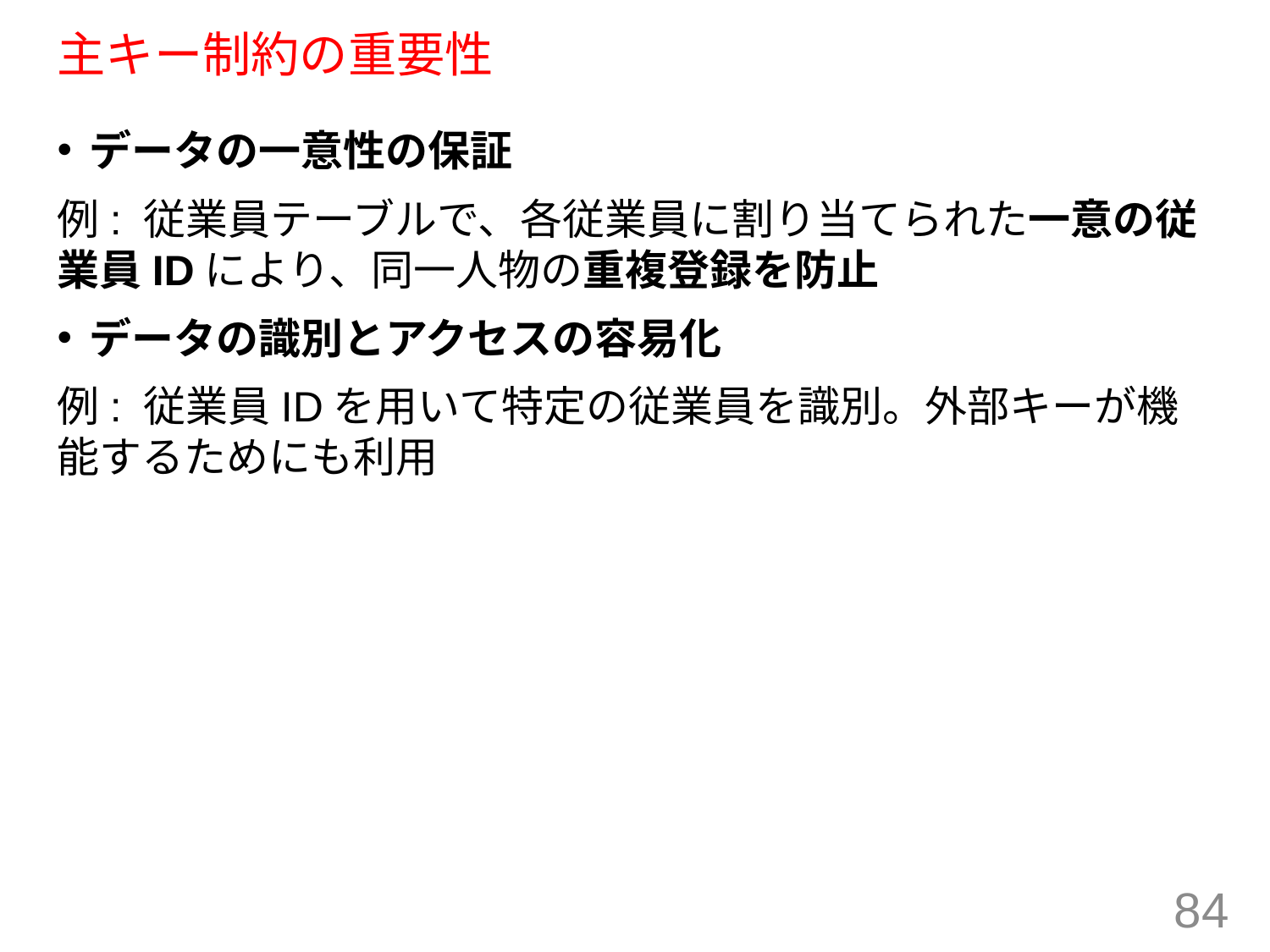

# 主キー制約の重要性
データの一意性の保証
例: 従業員テーブルで、各従業員に割り当てられた一意の従業員IDにより、同一人物の重複登録を防止
データの識別とアクセスの容易化
例: 従業員IDを用いて特定の従業員を識別。外部キーが機能するためにも利用
84